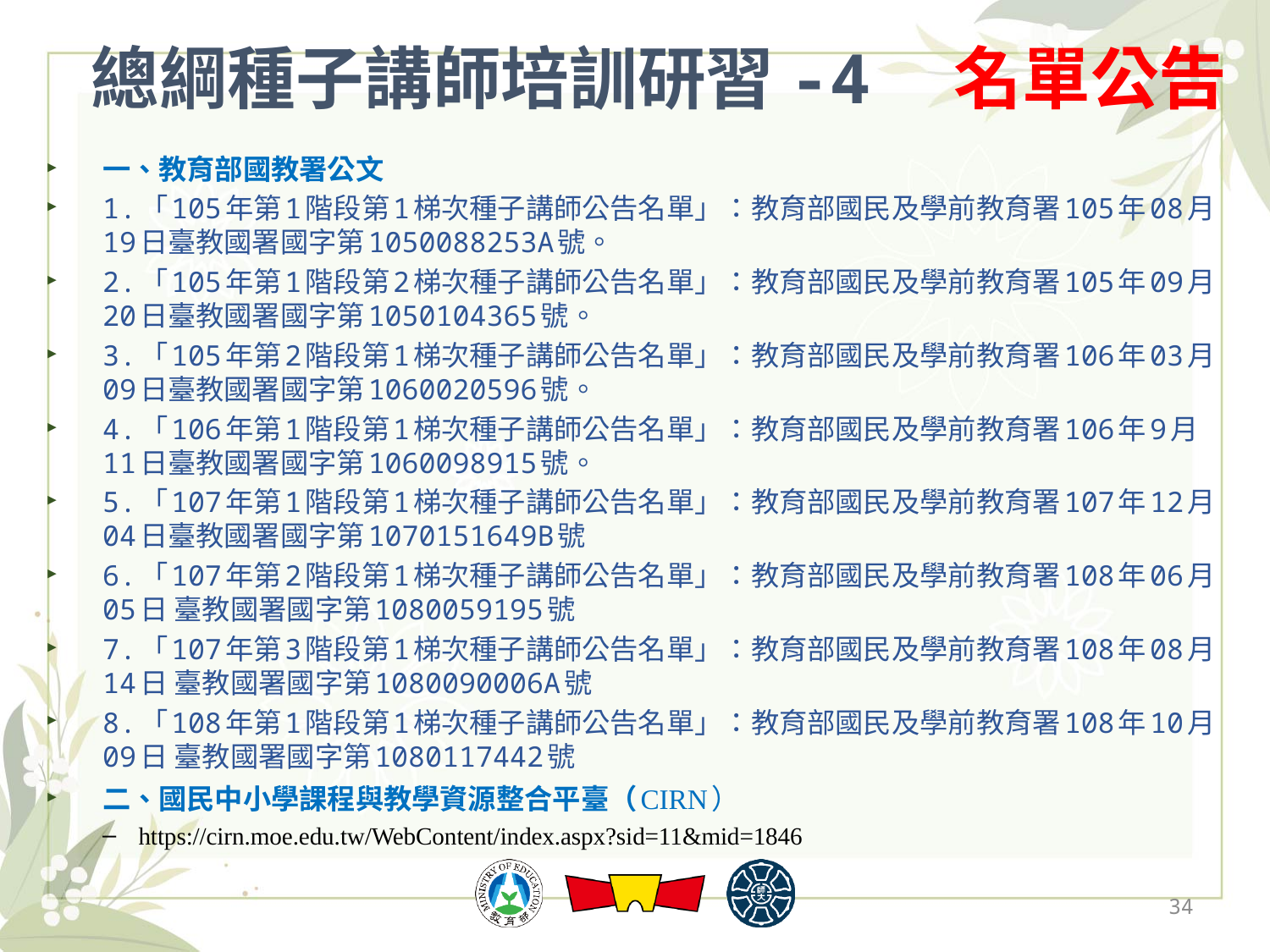

# 總綱種子講師培訓研習-4　名單公告
一、教育部國教署公文
1.「105年第1階段第1梯次種子講師公告名單」：教育部國民及學前教育署105年08月19日臺教國署國字第1050088253A號。
2.「105年第1階段第2梯次種子講師公告名單」：教育部國民及學前教育署105年09月20日臺教國署國字第1050104365號。
3.「105年第2階段第1梯次種子講師公告名單」：教育部國民及學前教育署106年03月09日臺教國署國字第1060020596號。
4.「106年第1階段第1梯次種子講師公告名單」：教育部國民及學前教育署106年9月11日臺教國署國字第1060098915號。
5.「107年第1階段第1梯次種子講師公告名單」：教育部國民及學前教育署107年12月04日臺教國署國字第1070151649B號
6.「107年第2階段第1梯次種子講師公告名單」：教育部國民及學前教育署108年06月05日 臺教國署國字第1080059195號
7.「107年第3階段第1梯次種子講師公告名單」：教育部國民及學前教育署108年08月14日 臺教國署國字第1080090006A號
8.「108年第1階段第1梯次種子講師公告名單」：教育部國民及學前教育署108年10月09日 臺教國署國字第1080117442號
二、國民中小學課程與教學資源整合平臺（CIRN）
https://cirn.moe.edu.tw/WebContent/index.aspx?sid=11&mid=1846
34